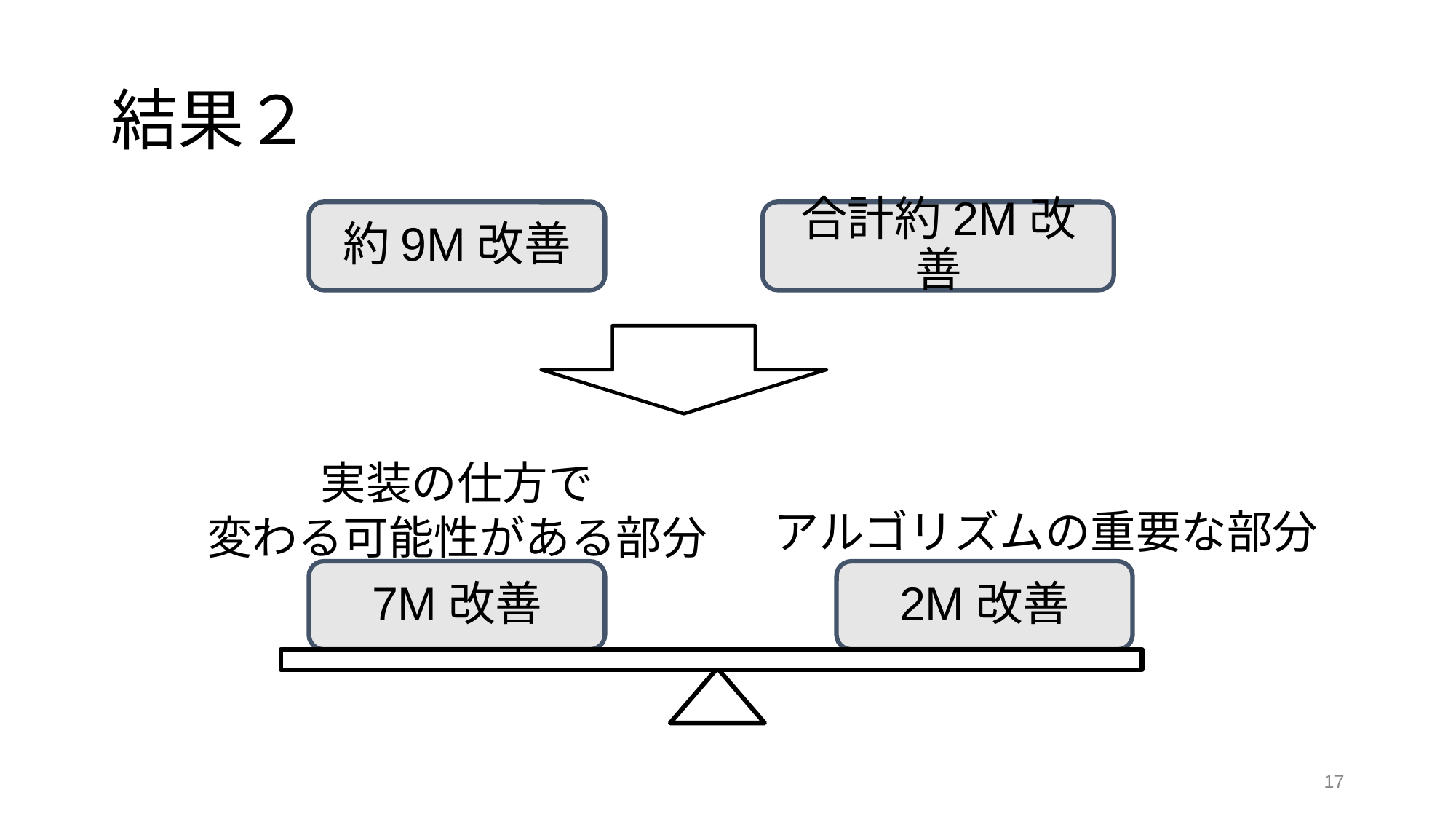

# 結果２
約9M改善
合計約2M改善

実装の仕方で
変わる可能性がある部分
アルゴリズムの重要な部分
7M改善
2M改善

17